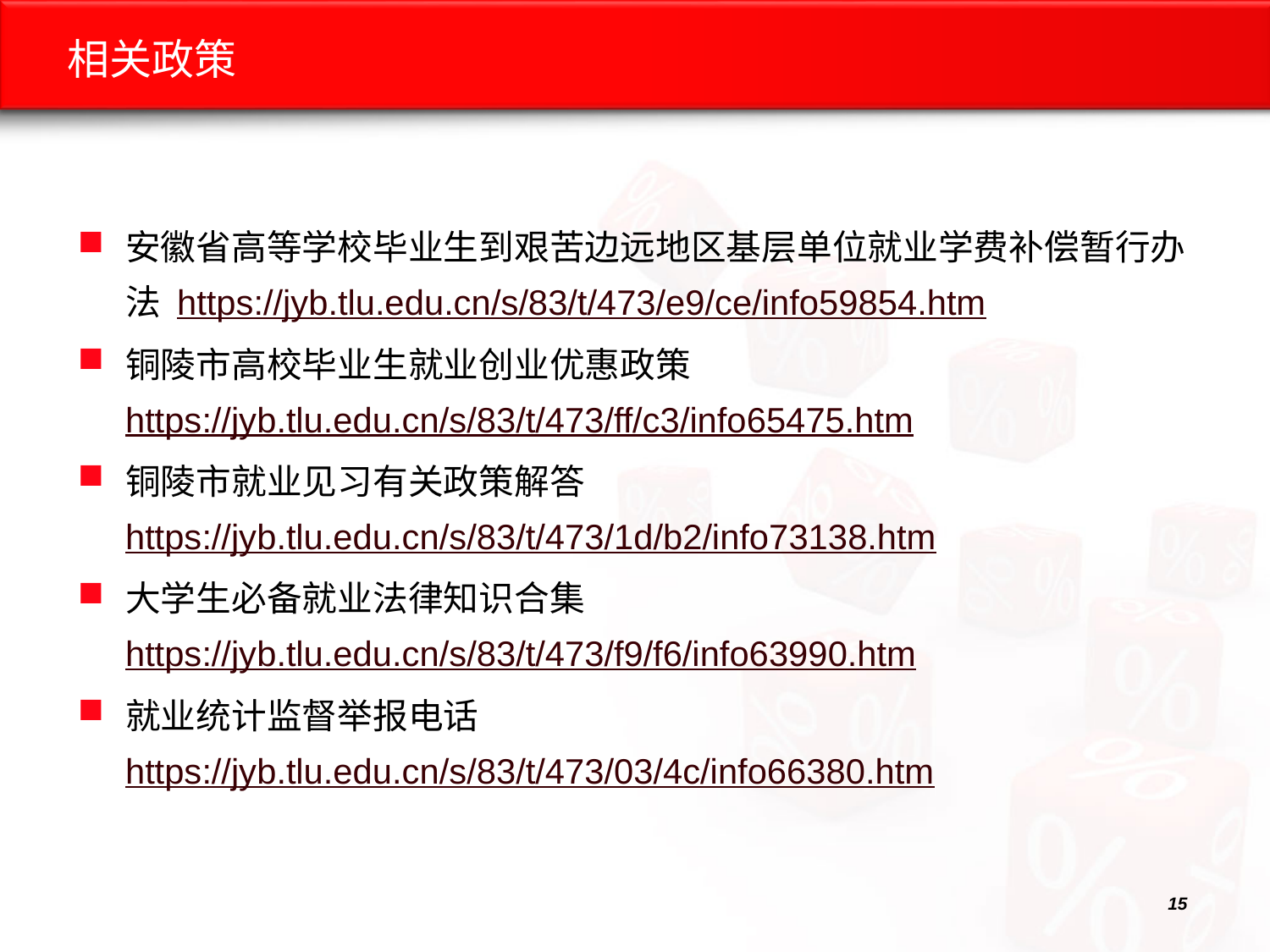

# 相关政策
安徽省高等学校毕业生到艰苦边远地区基层单位就业学费补偿暂行办法 https://jyb.tlu.edu.cn/s/83/t/473/e9/ce/info59854.htm
铜陵市高校毕业生就业创业优惠政策 https://jyb.tlu.edu.cn/s/83/t/473/ff/c3/info65475.htm
铜陵市就业见习有关政策解答 https://jyb.tlu.edu.cn/s/83/t/473/1d/b2/info73138.htm
大学生必备就业法律知识合集 https://jyb.tlu.edu.cn/s/83/t/473/f9/f6/info63990.htm
就业统计监督举报电话 https://jyb.tlu.edu.cn/s/83/t/473/03/4c/info66380.htm

15